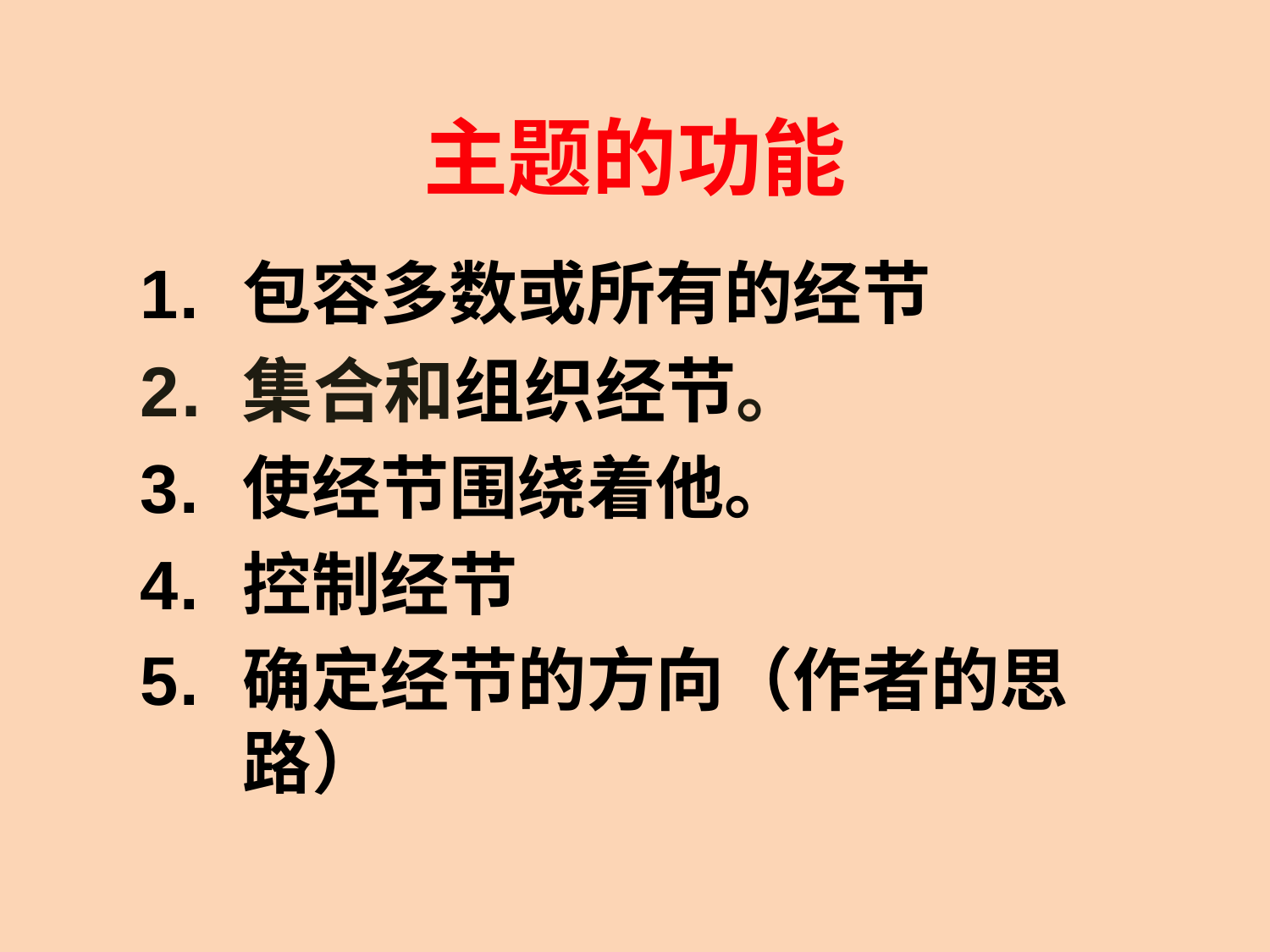

# 主题的功能
包容多数或所有的经节
集合和组织经节。
使经节围绕着他。
控制经节
确定经节的方向（作者的思路）